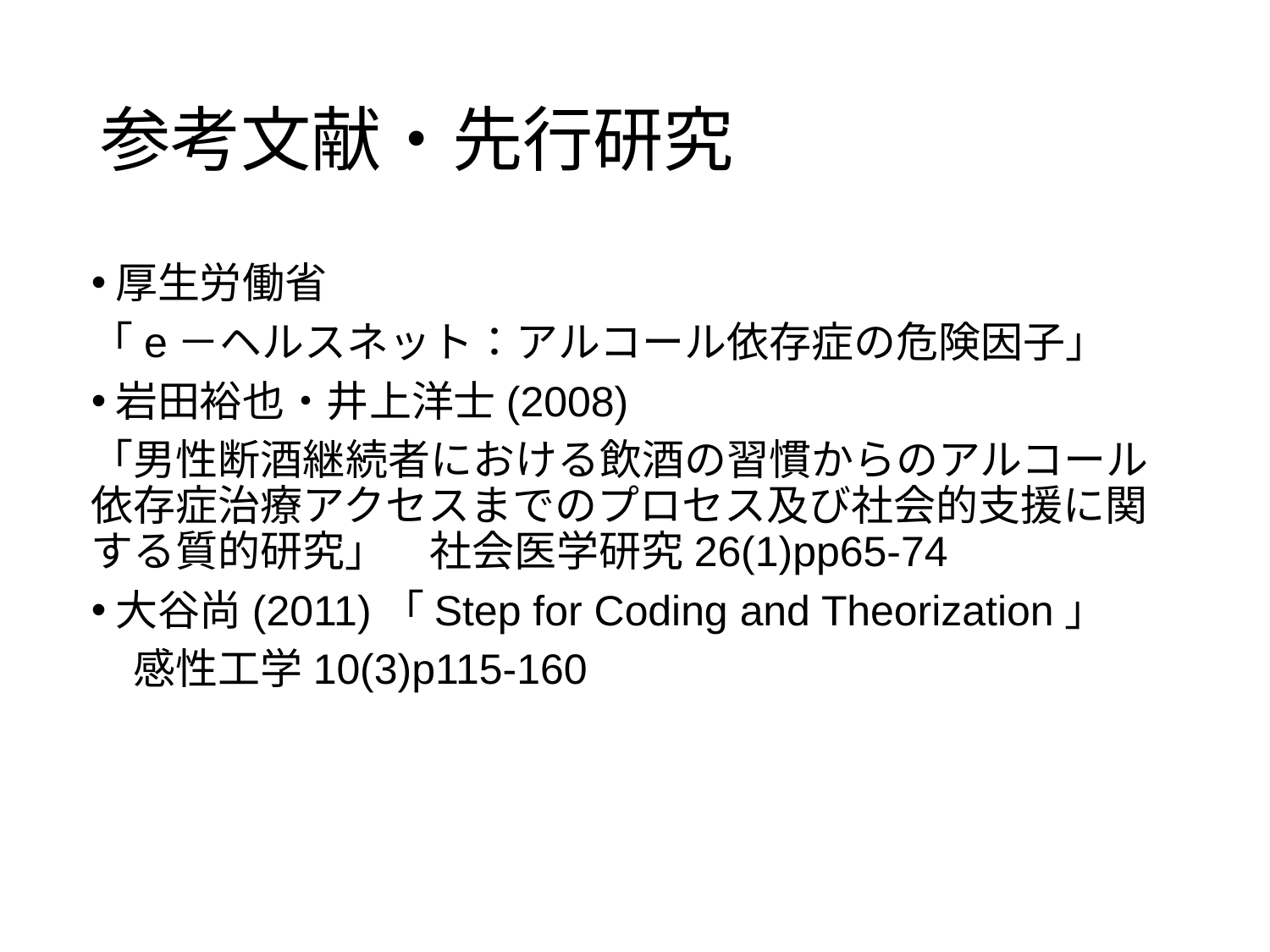

# 参考文献・先行研究
厚生労働省
「e－ヘルスネット：アルコール依存症の危険因子」
岩田裕也・井上洋士(2008)
「男性断酒継続者における飲酒の習慣からのアルコール依存症治療アクセスまでのプロセス及び社会的支援に関する質的研究」　社会医学研究26(1)pp65‐74
大谷尚(2011)「Step for Coding and Theorization」
　感性工学10(3)p115-160